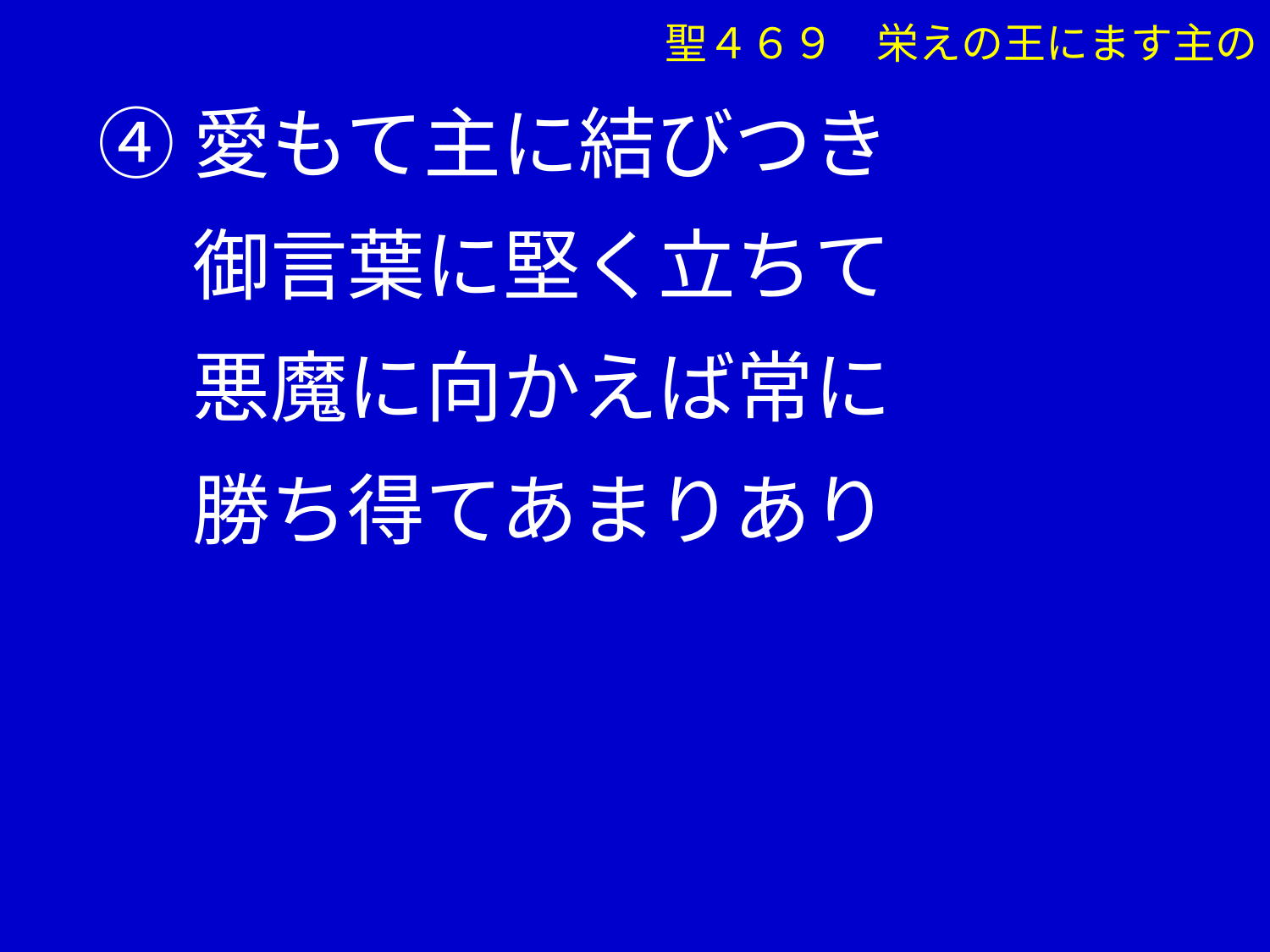

聖４６９　栄えの王にます主の
④愛もて主に結びつき
　 御言葉に堅く立ちて
　 悪魔に向かえば常に
　 勝ち得てあまりあり